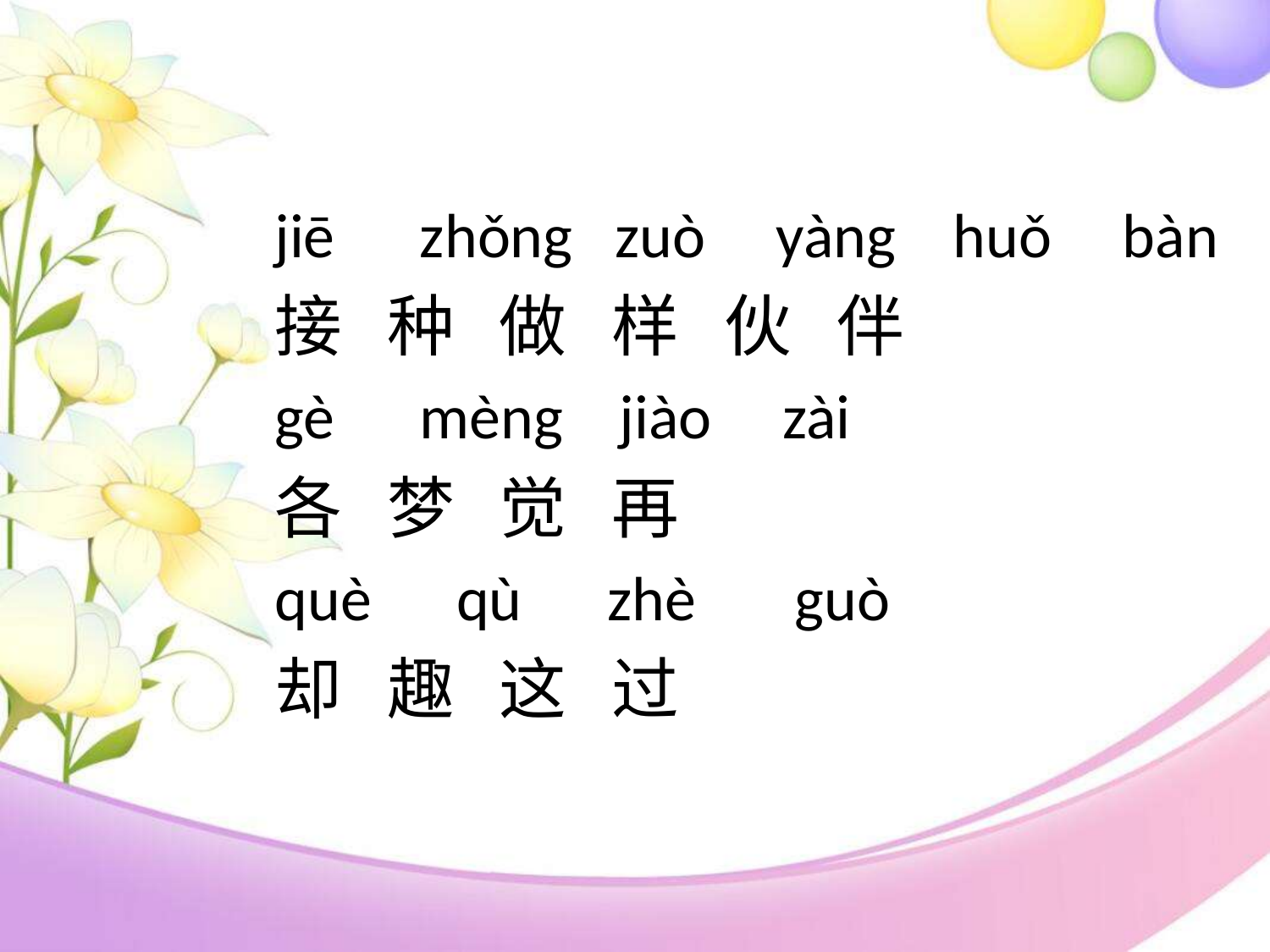

jiē      zhǒng   zuò     yàng    huǒ     bàn
接   种   做   样   伙   伴
gè      mèng    jiào     zài
各   梦   觉   再
què      qù      zhè       guò
却   趣   这   过